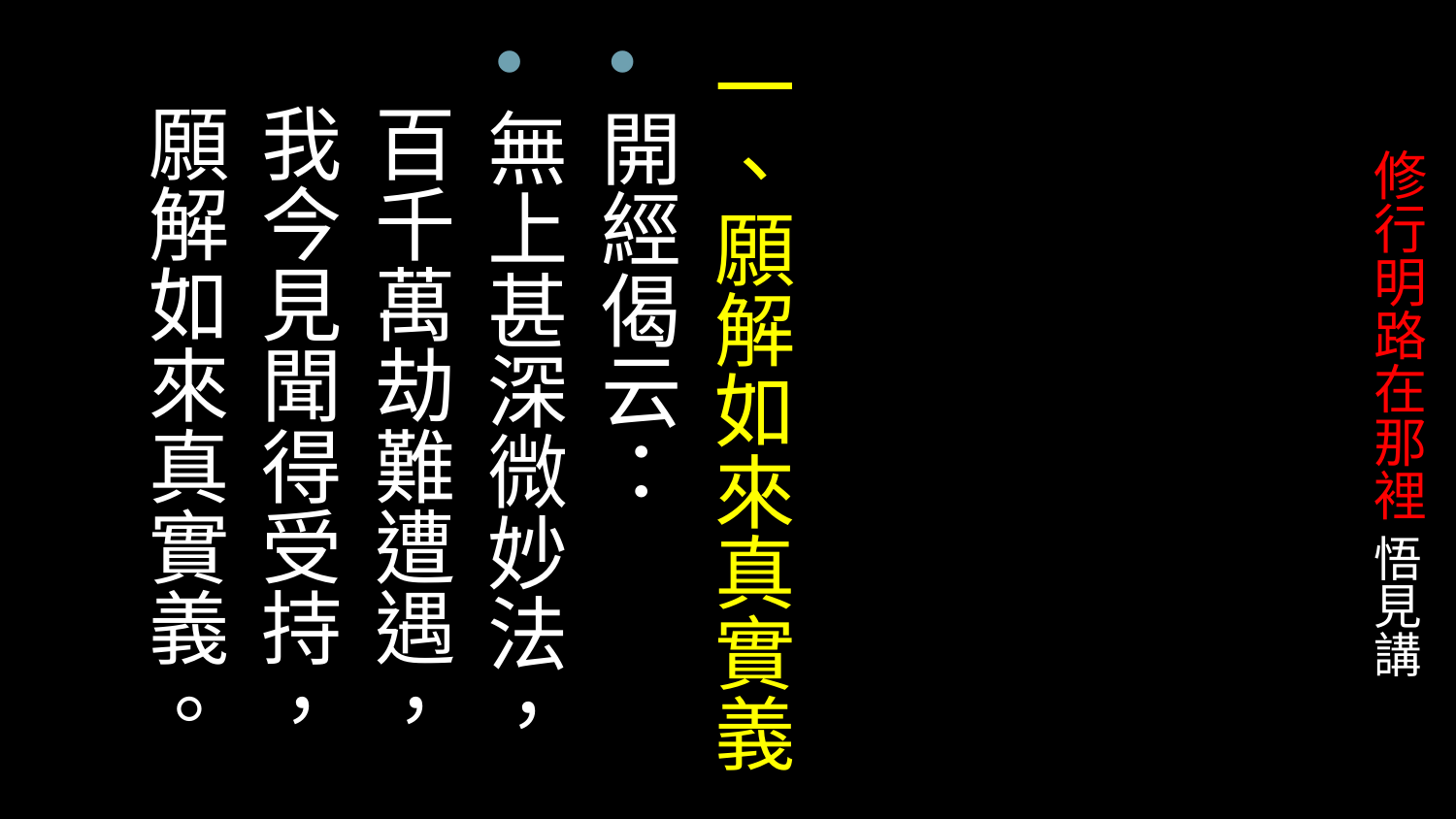

一、願解如來真實義
開經偈云：
無上甚深微妙法，
  百千萬劫難遭遇，
  我今見聞得受持，
  願解如來真實義。

# 修行明路在那裡 悟見講